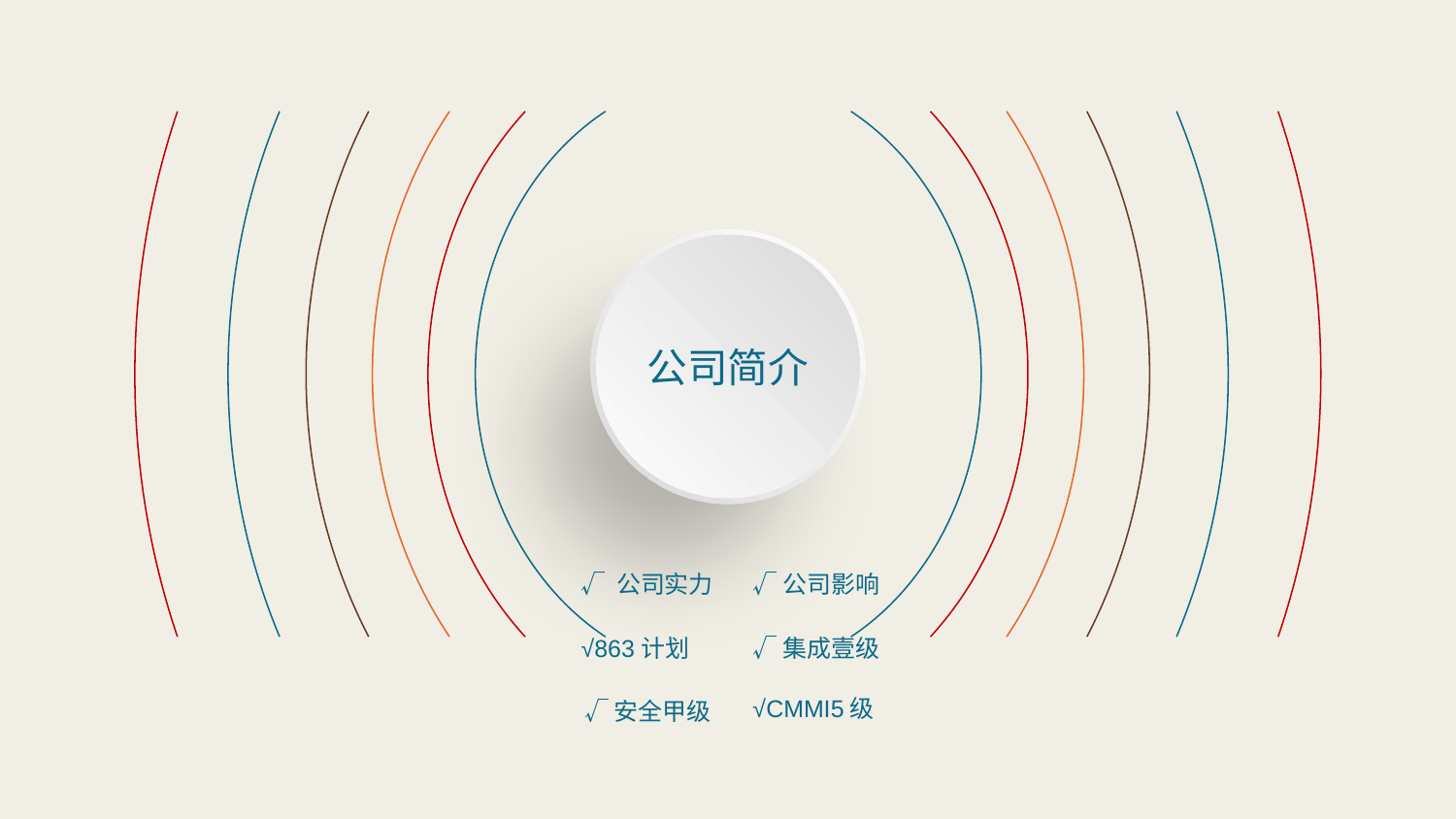

公司简介
√ 公司实力
√公司影响
√863计划
√集成壹级
√CMMI5级
√安全甲级